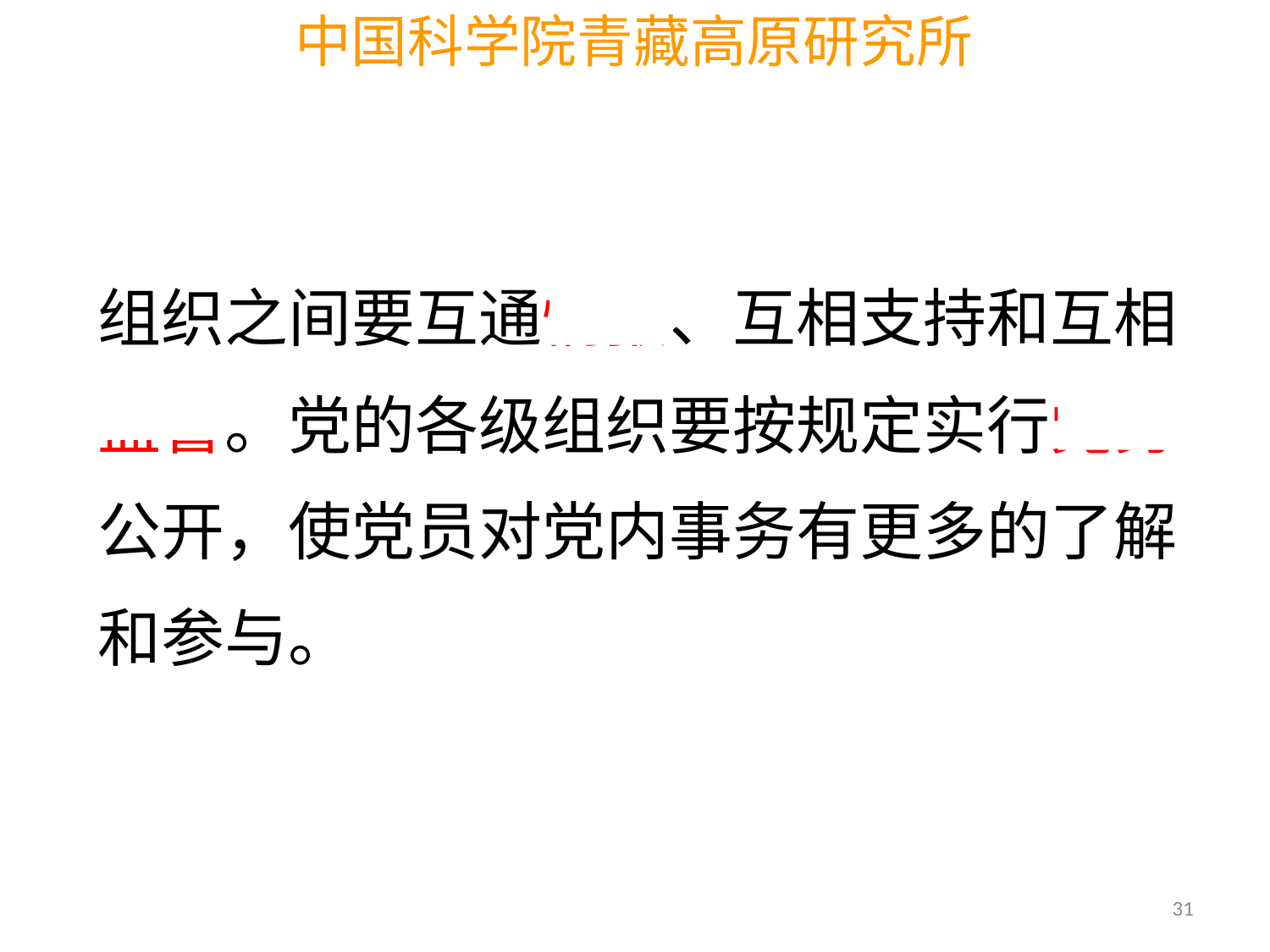

# 组织之间要互通情报、互相支持和互相监督。党的各级组织要按规定实行党务公开，使党员对党内事务有更多的了解和参与。

31